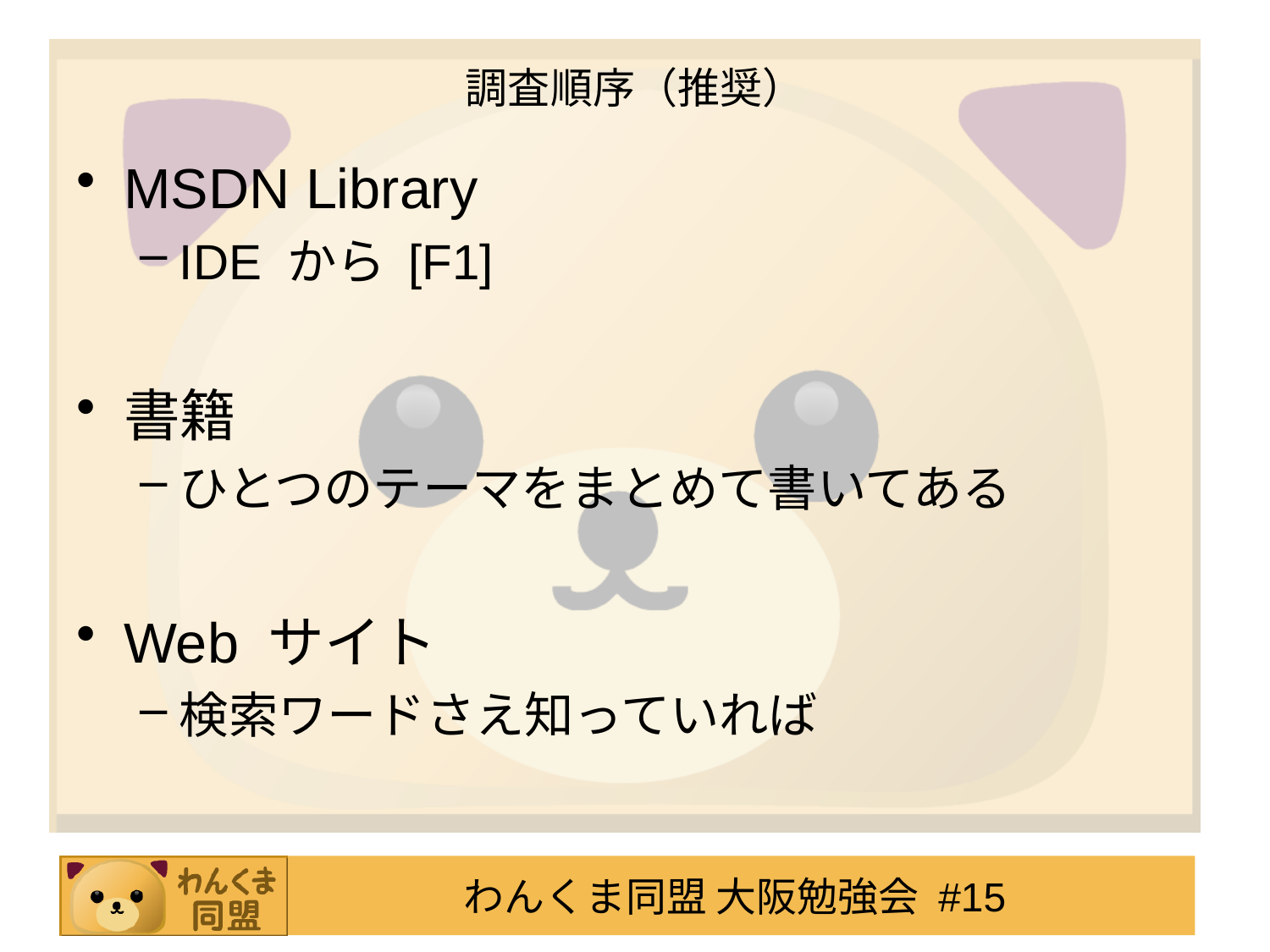

# 調査順序（推奨）
MSDN Library
IDE から [F1]

書籍
ひとつのテーマをまとめて書いてある

Web サイト
検索ワードさえ知っていれば